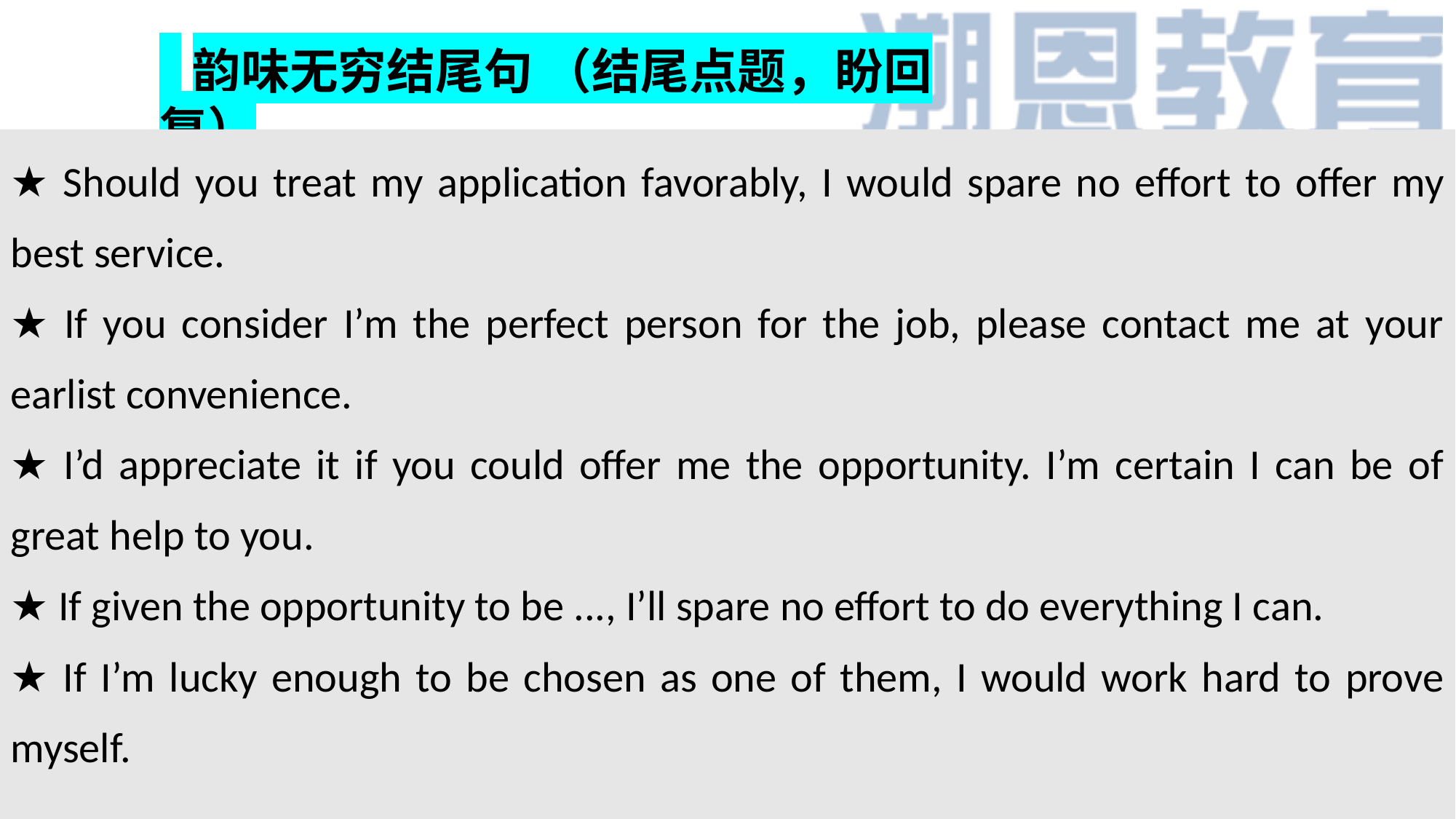

韵味无穷结尾句 （结尾点题，盼回复）
★ Should you treat my application favorably, I would spare no effort to offer my best service.
★ If you consider I’m the perfect person for the job, please contact me at your earlist convenience.
★ I’d appreciate it if you could offer me the opportunity. I’m certain I can be of great help to you.
★ If given the opportunity to be ..., I’ll spare no effort to do everything I can.
★ If I’m lucky enough to be chosen as one of them, I would work hard to prove myself.